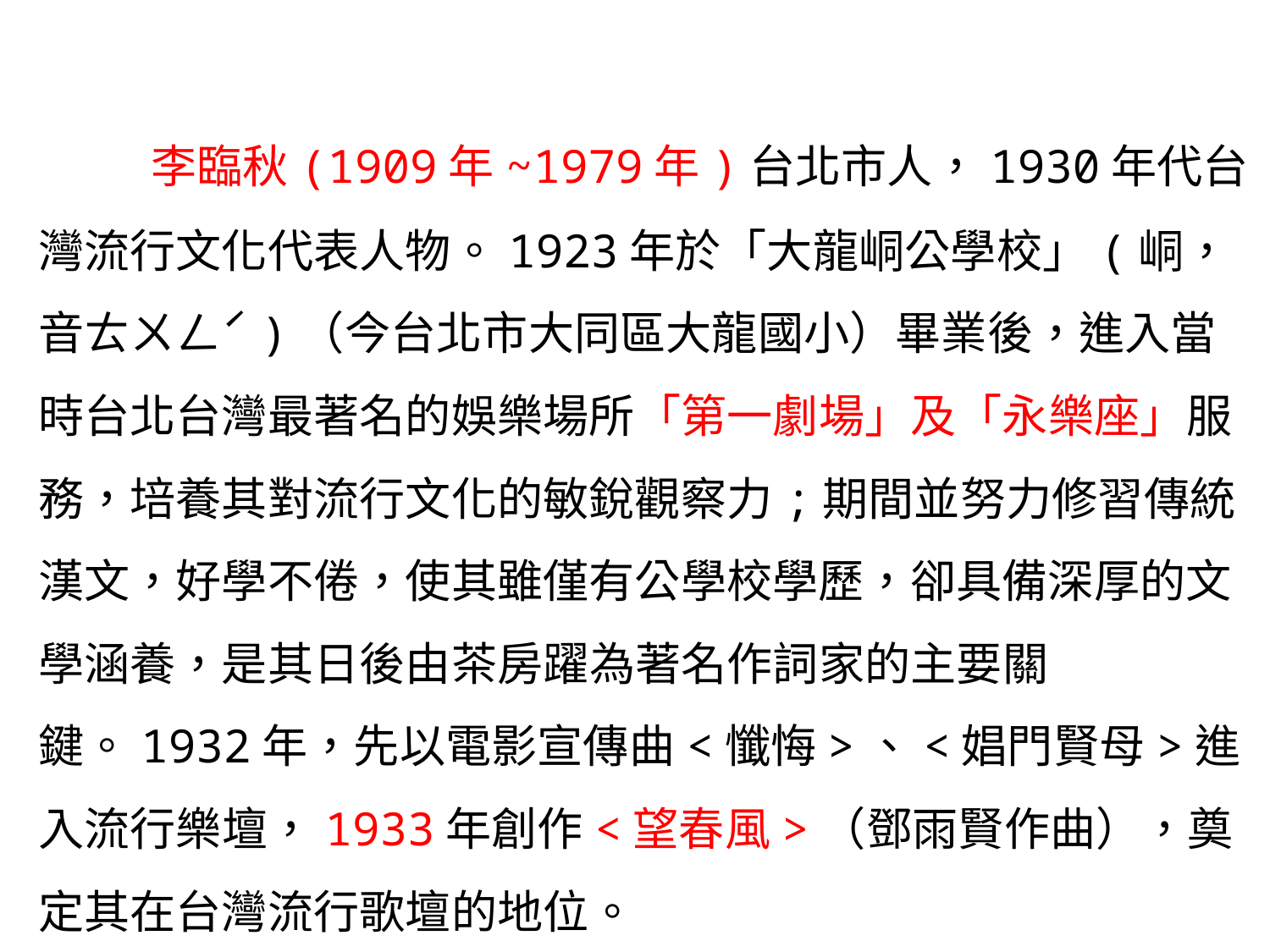

李臨秋(1909年~1979年)台北市人，1930年代台灣流行文化代表人物。1923年於「大龍峒公學校」(峒，音ㄊㄨㄥˊ)（今台北市大同區大龍國小）畢業後，進入當時台北台灣最著名的娛樂場所「第一劇場」及「永樂座」服務，培養其對流行文化的敏銳觀察力;期間並努力修習傳統漢文，好學不倦，使其雖僅有公學校學歷，卻具備深厚的文學涵養，是其日後由茶房躍為著名作詞家的主要關鍵。1932年，先以電影宣傳曲<懺悔>、<娼門賢母>進入流行樂壇，1933年創作<望春風>（鄧雨賢作曲），奠定其在台灣流行歌壇的地位。